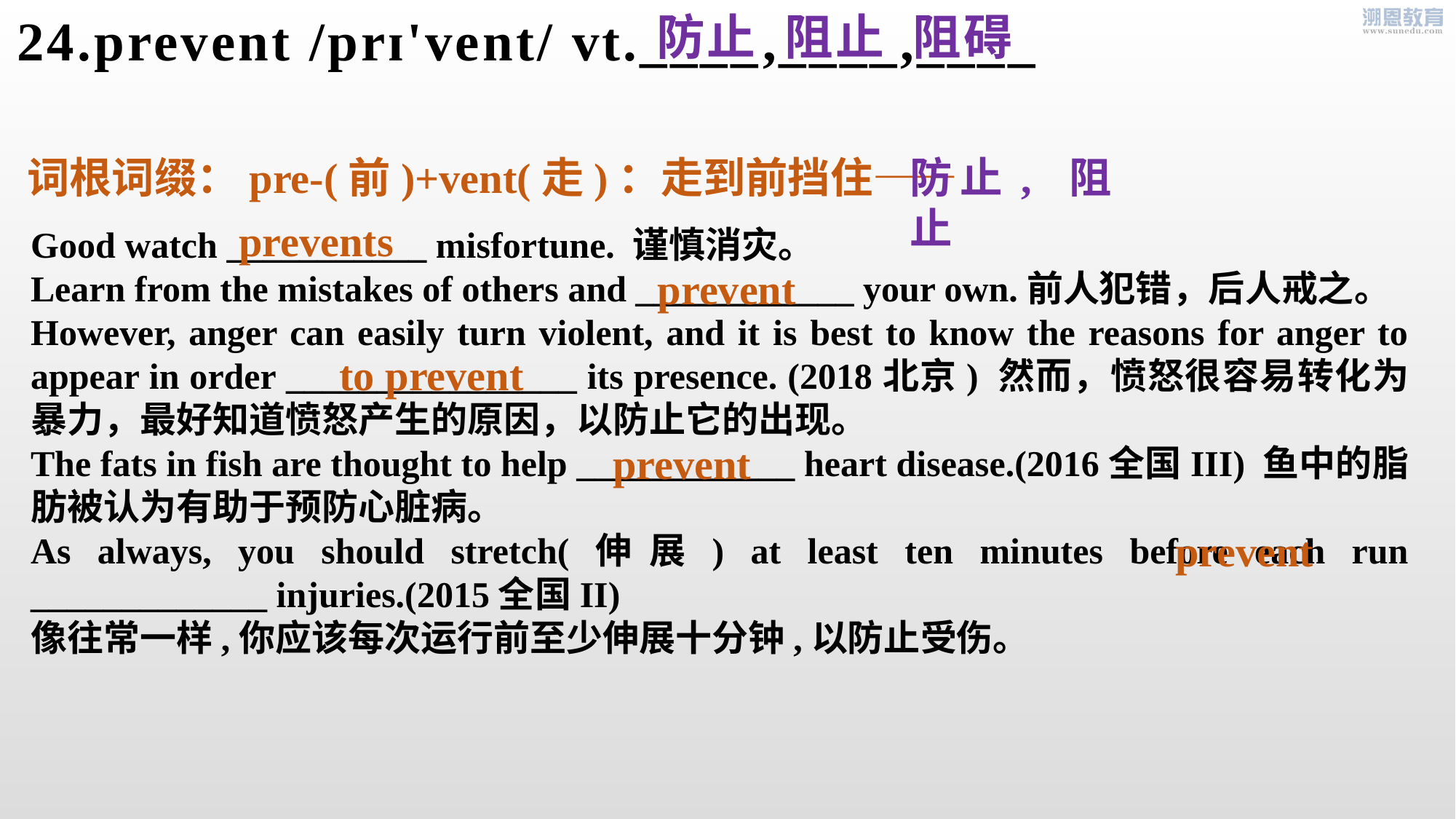

24.prevent /prɪ'vent/ vt.____,____,____
防止  阻止  阻碍
词根词缀：pre-(前)+vent(走)：走到前挡住——
防止, 阻止
prevents
Good watch ___________ misfortune. 谨慎消灾。
Learn from the mistakes of others and ____________ your own.前人犯错，后人戒之。
However, anger can easily turn violent, and it is best to know the reasons for anger to appear in order ________________ its presence. (2018北京) 然而，愤怒很容易转化为暴力，最好知道愤怒产生的原因，以防止它的出现。
The fats in fish are thought to help ____________ heart disease.(2016全国III) 鱼中的脂肪被认为有助于预防心脏病。
As always, you should stretch(伸展) at least ten minutes before each run _____________ injuries.(2015全国II)
像往常一样,你应该每次运行前至少伸展十分钟,以防止受伤。
prevent
to prevent
prevent
prevent